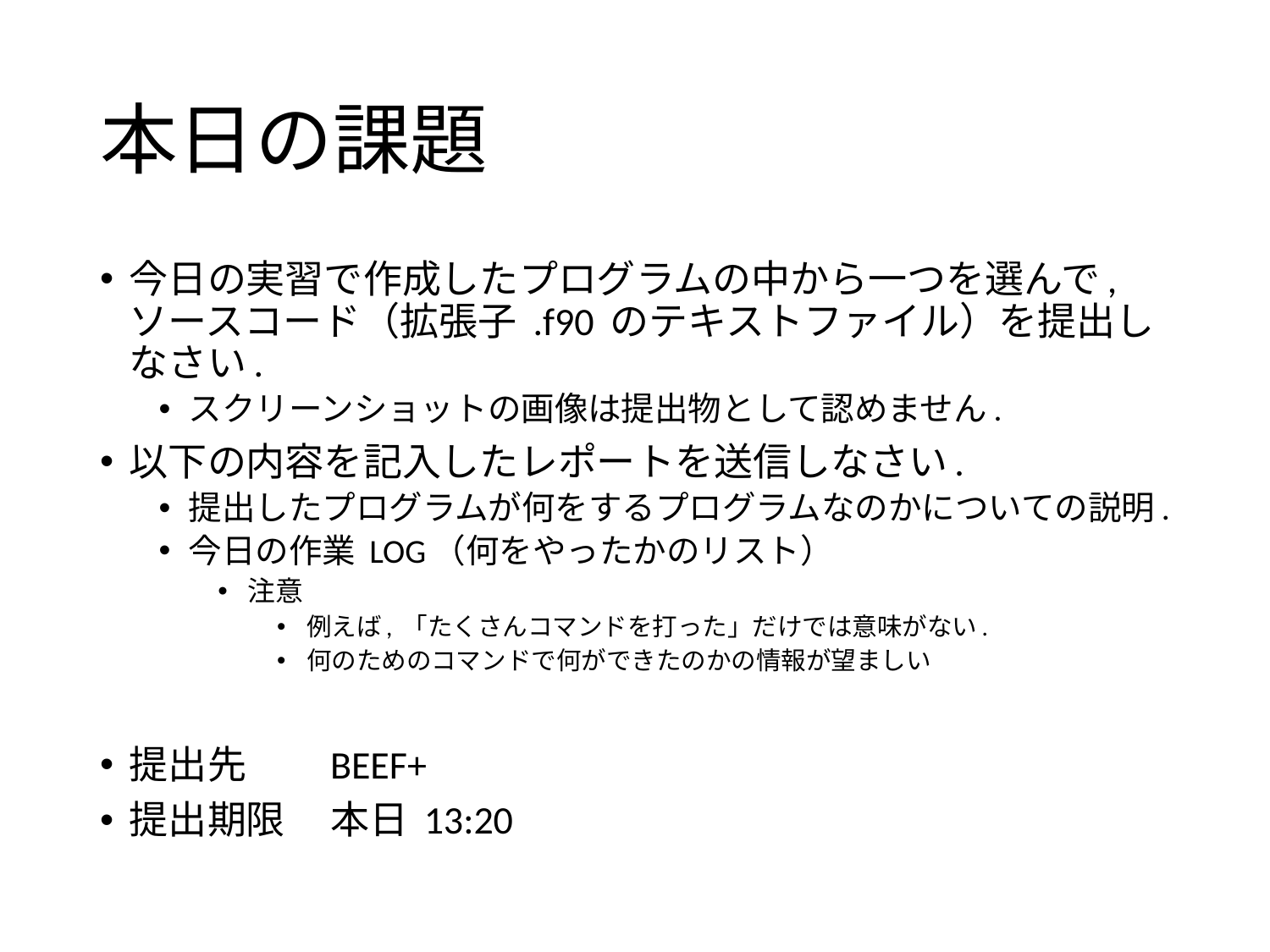

# 本日の課題
今日の実習で作成したプログラムの中から一つを選んで, ソースコード（拡張子 .f90 のテキストファイル）を提出しなさい.
スクリーンショットの画像は提出物として認めません.
以下の内容を記入したレポートを送信しなさい.
提出したプログラムが何をするプログラムなのかについての説明.
今日の作業 LOG（何をやったかのリスト）
注意
例えば, 「たくさんコマンドを打った」だけでは意味がない.
何のためのコマンドで何ができたのかの情報が望ましい

提出先	BEEF+
提出期限	本日 13:20